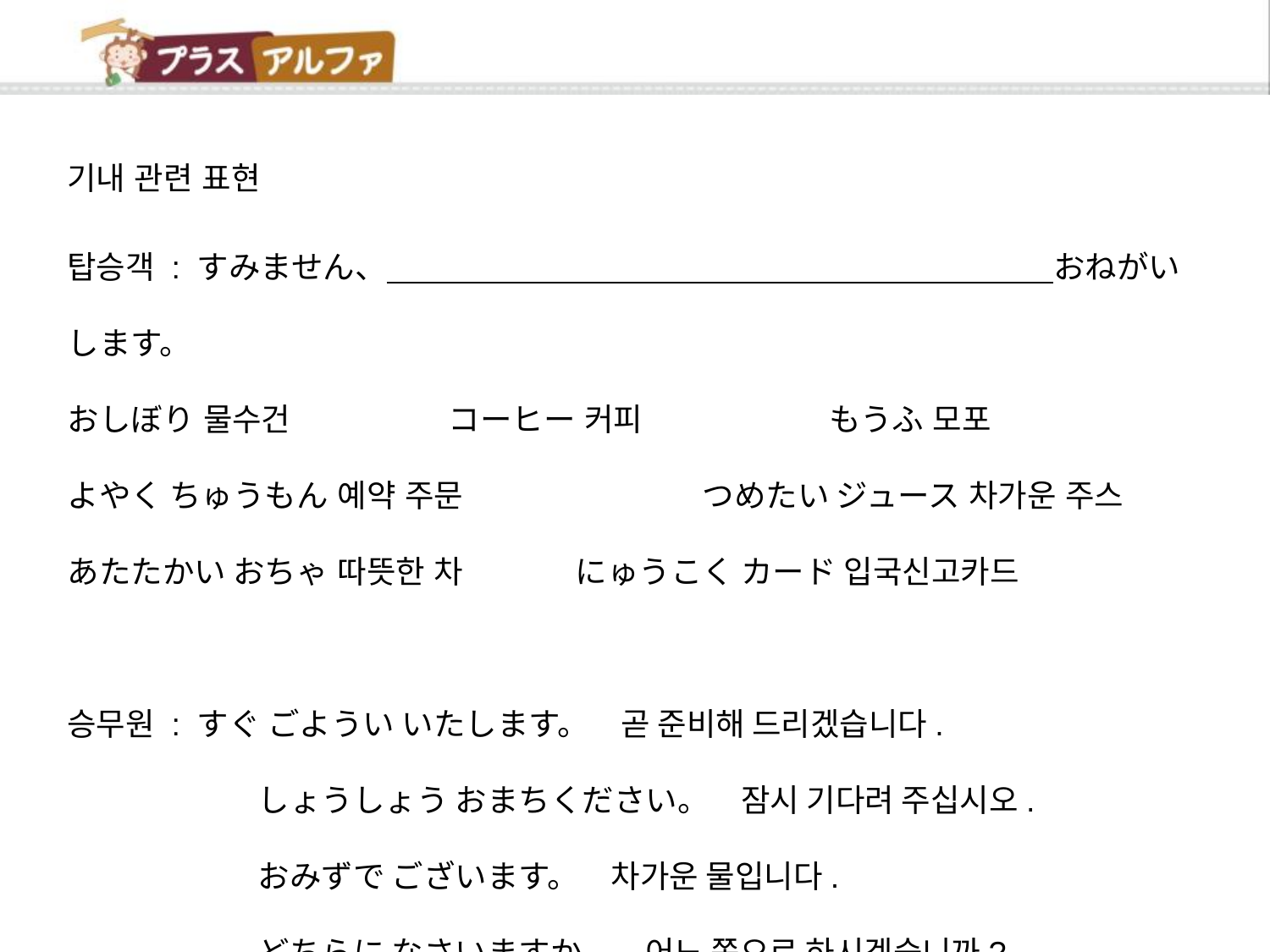

기내 관련 표현
탑승객 : すみません、　　　　　　　　　　　　　　　　　　　　　おねがいします。
おしぼり 물수건		コーヒー 커피		もうふ 모포
よやく ちゅうもん 예약 주문		つめたい ジュース 차가운 주스
あたたかい おちゃ 따뜻한 차	にゅうこく カード 입국신고카드

승무원 : すぐ ごようい いたします。　곧 준비해 드리겠습니다.
　　　　　　しょうしょう おまちください。　잠시 기다려 주십시오.
　　　　　　おみずで ございます。　차가운 물입니다.
　　　　　　どちらに なさいますか。　어느 쪽으로 하시겠습니까?